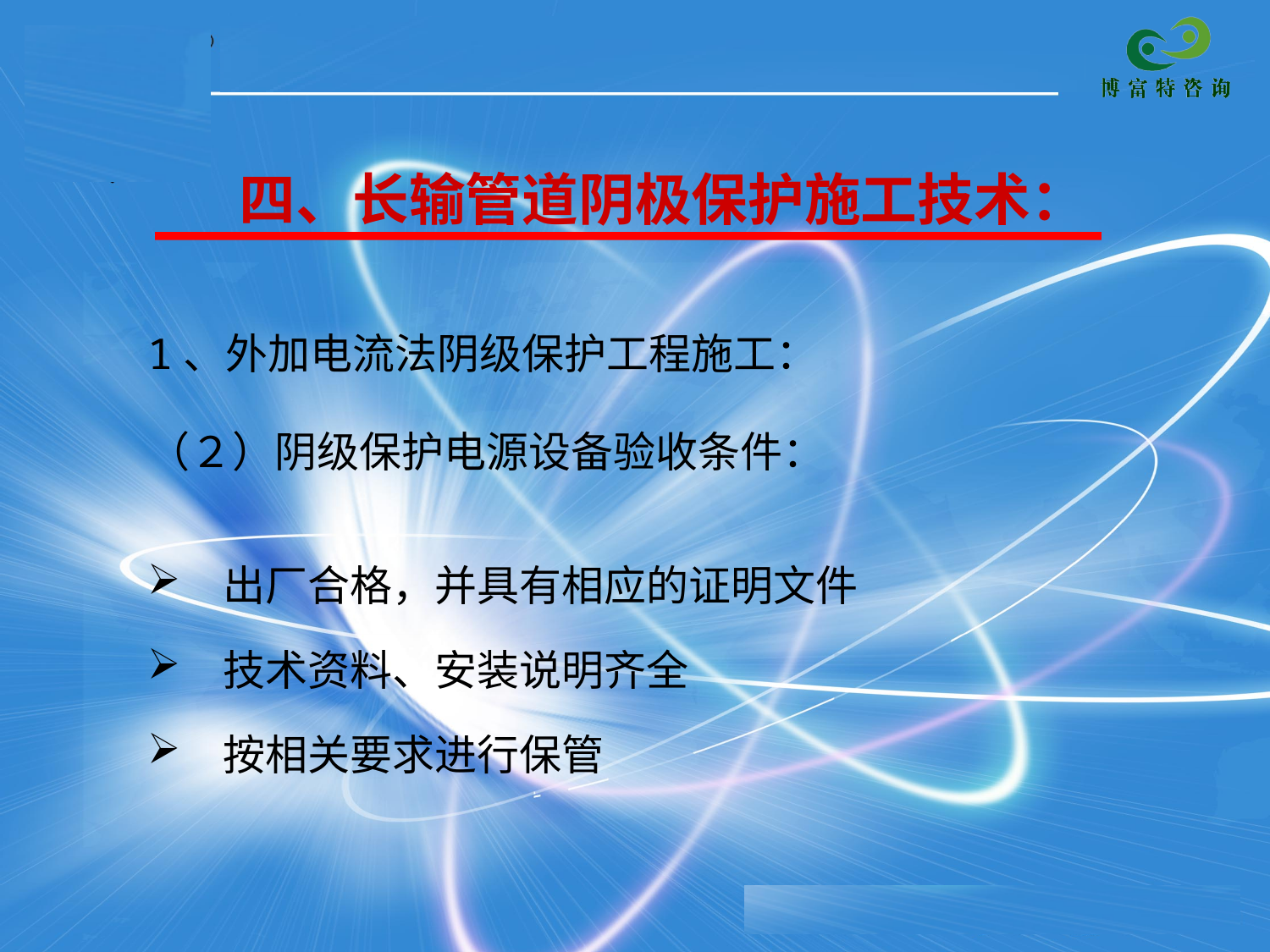

# 四、长输管道阴极保护施工技术：

1、外加电流法阴级保护工程施工：

（２）阴级保护电源设备验收条件：

　出厂合格，并具有相应的证明文件
　技术资料、安装说明齐全
　按相关要求进行保管